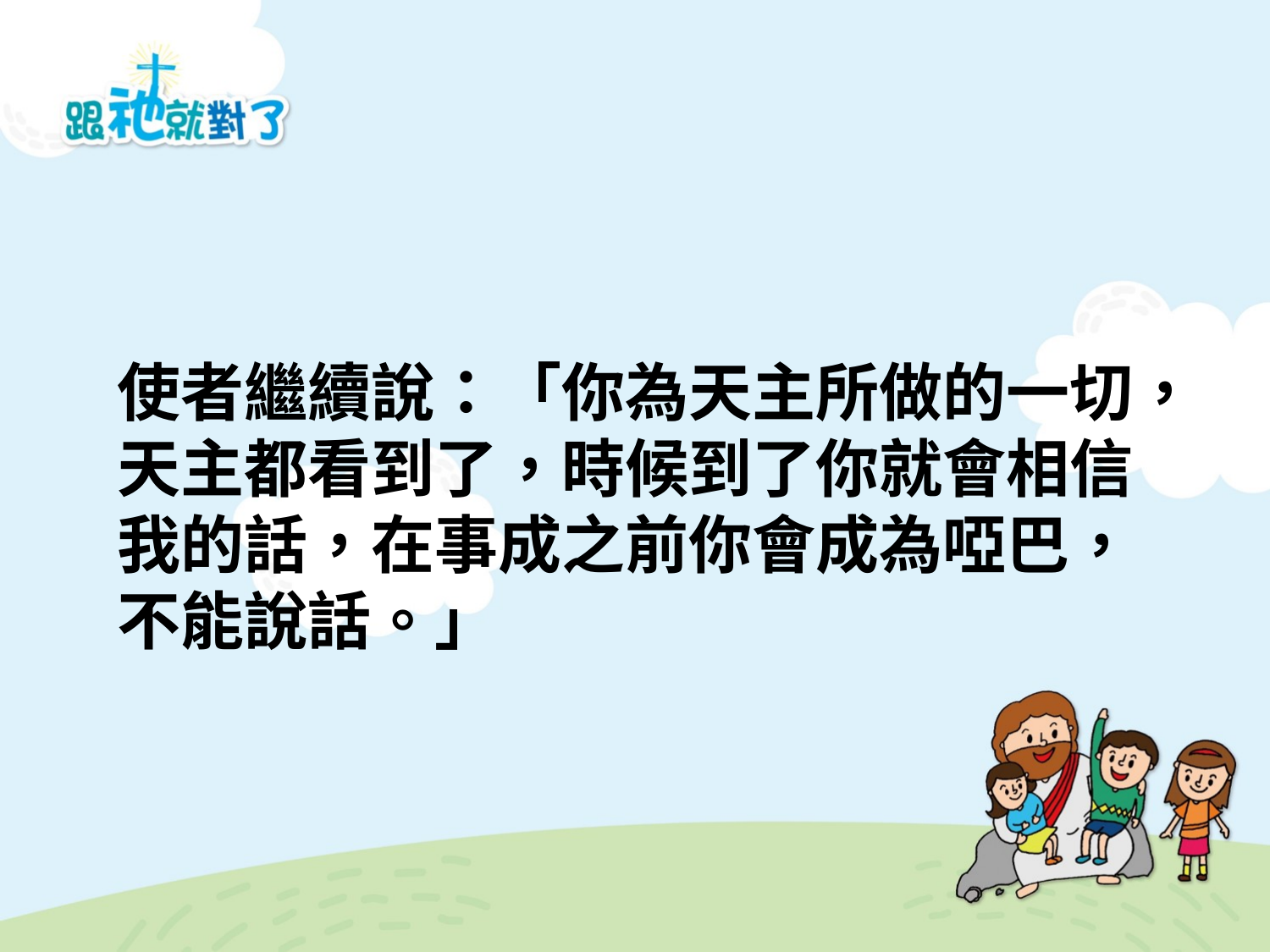

使者繼續說：「你為天主所做的一切，天主都看到了，時候到了你就會相信我的話，在事成之前你會成為啞巴，不能說話。」